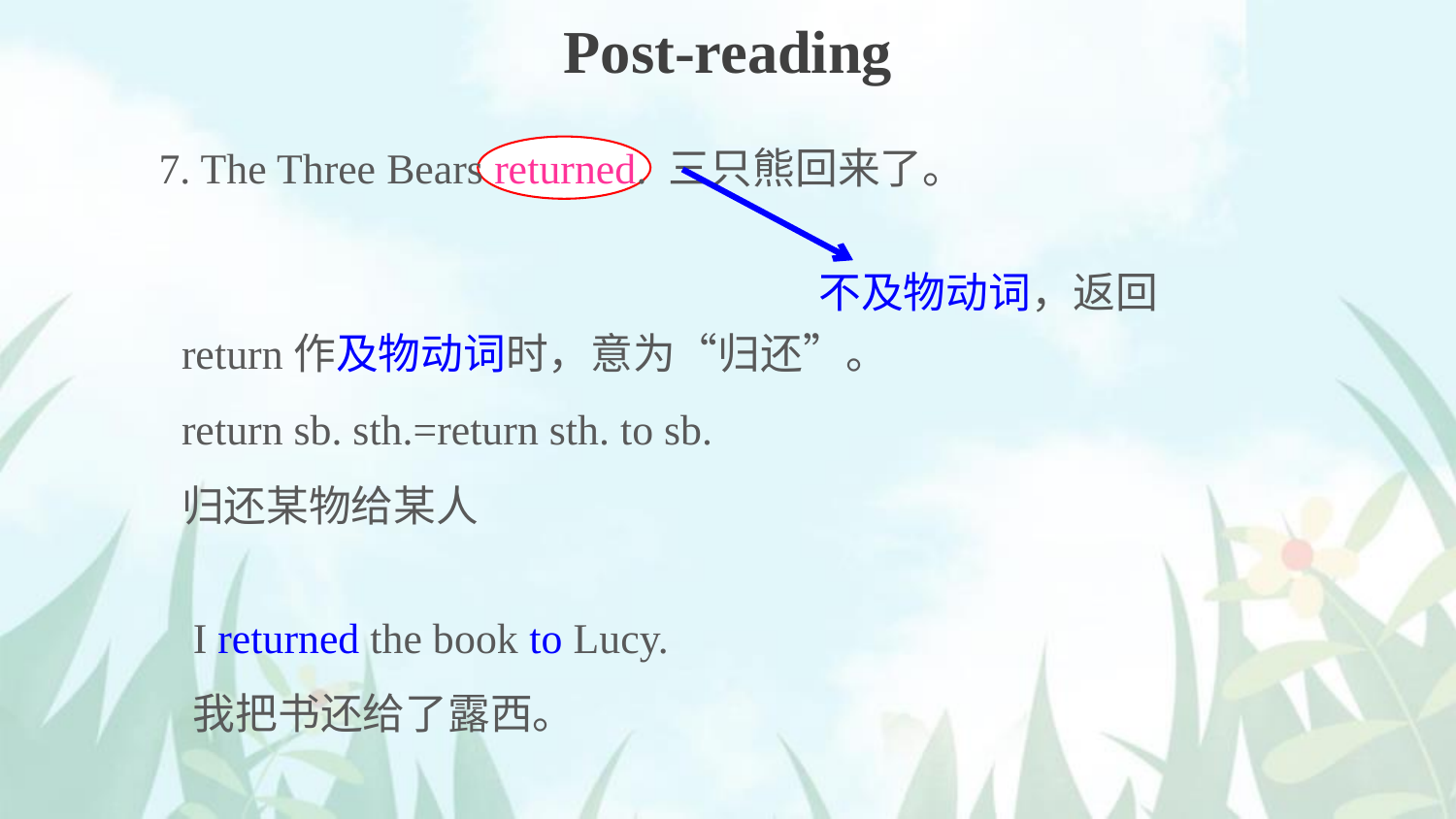

Post-reading
7. The Three Bears returned. 三只熊回来了。

不及物动词，返回
return作及物动词时，意为“归还”。
return sb. sth.=return sth. to sb.
归还某物给某人
I returned the book to Lucy.
我把书还给了露西。